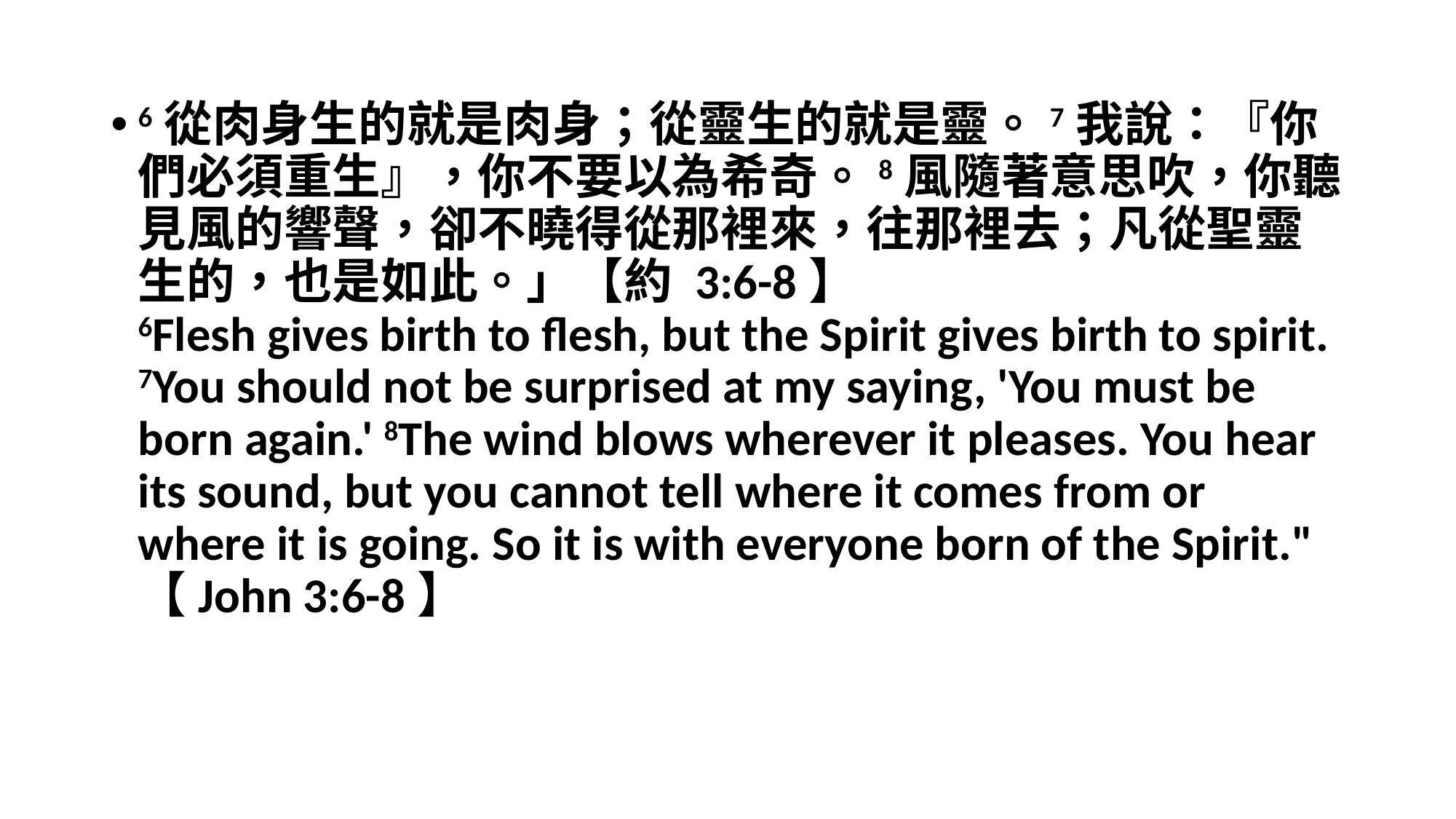

#
6從肉身生的就是肉身；從靈生的就是靈。7我說：『你們必須重生』，你不要以為希奇。8風隨著意思吹，你聽見風的響聲，卻不曉得從那裡來，往那裡去；凡從聖靈生的，也是如此。」【約 3:6-8】
6Flesh gives birth to flesh, but the Spirit gives birth to spirit. 7You should not be surprised at my saying, 'You must be born again.' 8The wind blows wherever it pleases. You hear its sound, but you cannot tell where it comes from or where it is going. So it is with everyone born of the Spirit." 【John 3:6-8】